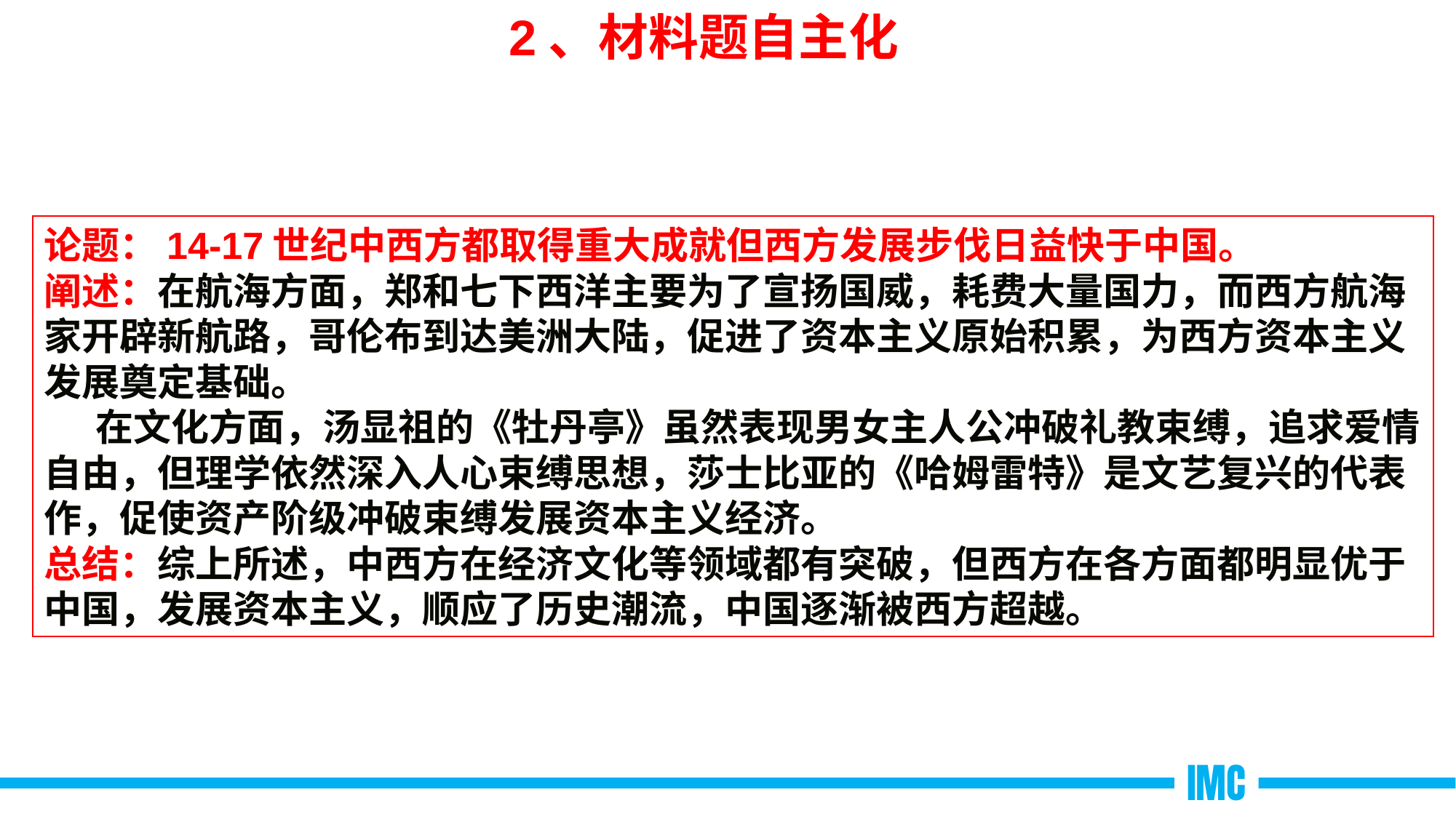

2、材料题自主化
论题：14-17世纪中西方都取得重大成就但西方发展步伐日益快于中国。
阐述：在航海方面，郑和七下西洋主要为了宣扬国威，耗费大量国力，而西方航海家开辟新航路，哥伦布到达美洲大陆，促进了资本主义原始积累，为西方资本主义发展奠定基础。
     在文化方面，汤显祖的《牡丹亭》虽然表现男女主人公冲破礼教束缚，追求爱情自由，但理学依然深入人心束缚思想，莎士比亚的《哈姆雷特》是文艺复兴的代表作，促使资产阶级冲破束缚发展资本主义经济。
总结：综上所述，中西方在经济文化等领域都有突破，但西方在各方面都明显优于中国，发展资本主义，顺应了历史潮流，中国逐渐被西方超越。